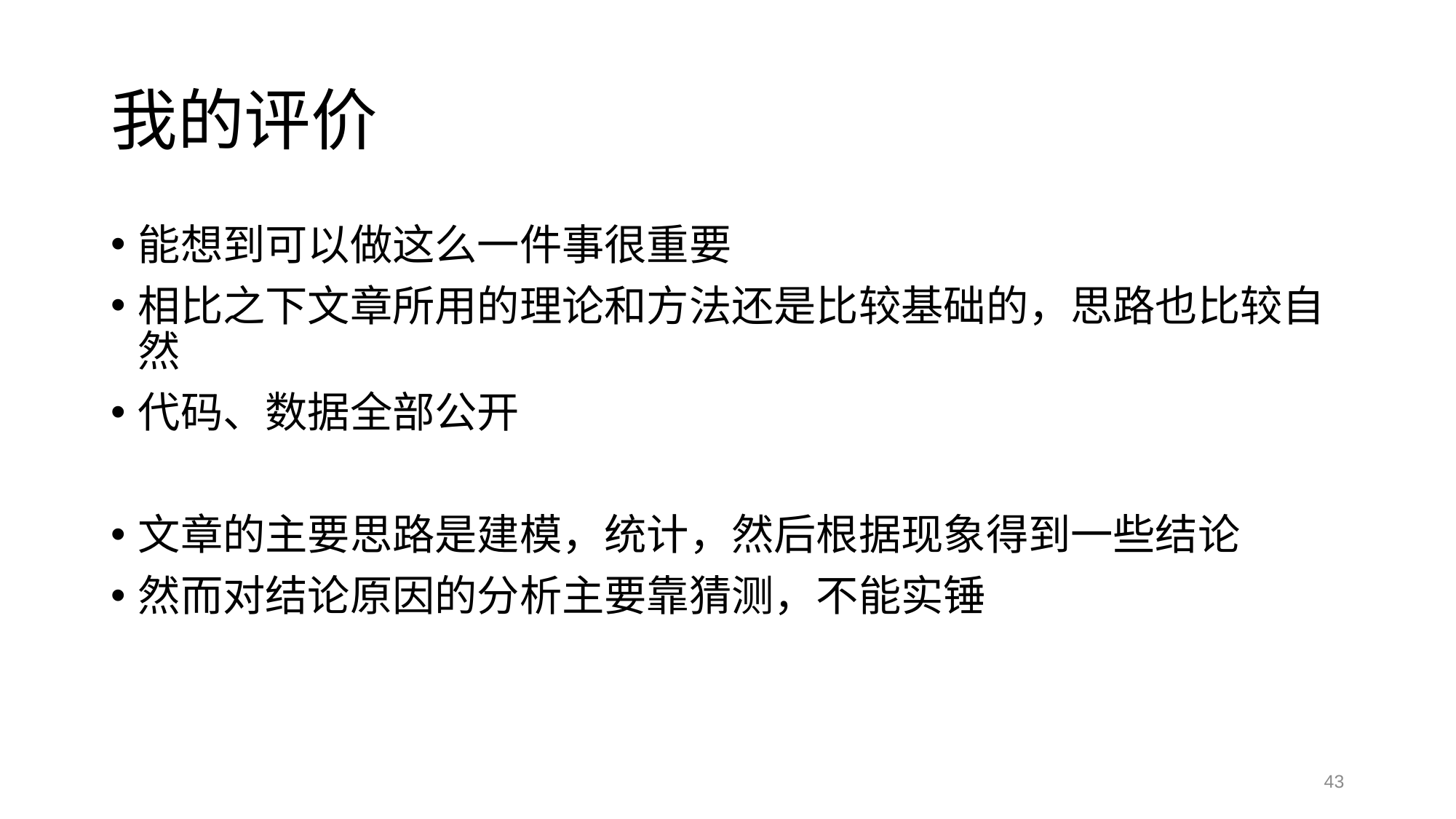

# 我的评价
能想到可以做这么一件事很重要
相比之下文章所用的理论和方法还是比较基础的，思路也比较自然
代码、数据全部公开

文章的主要思路是建模，统计，然后根据现象得到一些结论
然而对结论原因的分析主要靠猜测，不能实锤
43